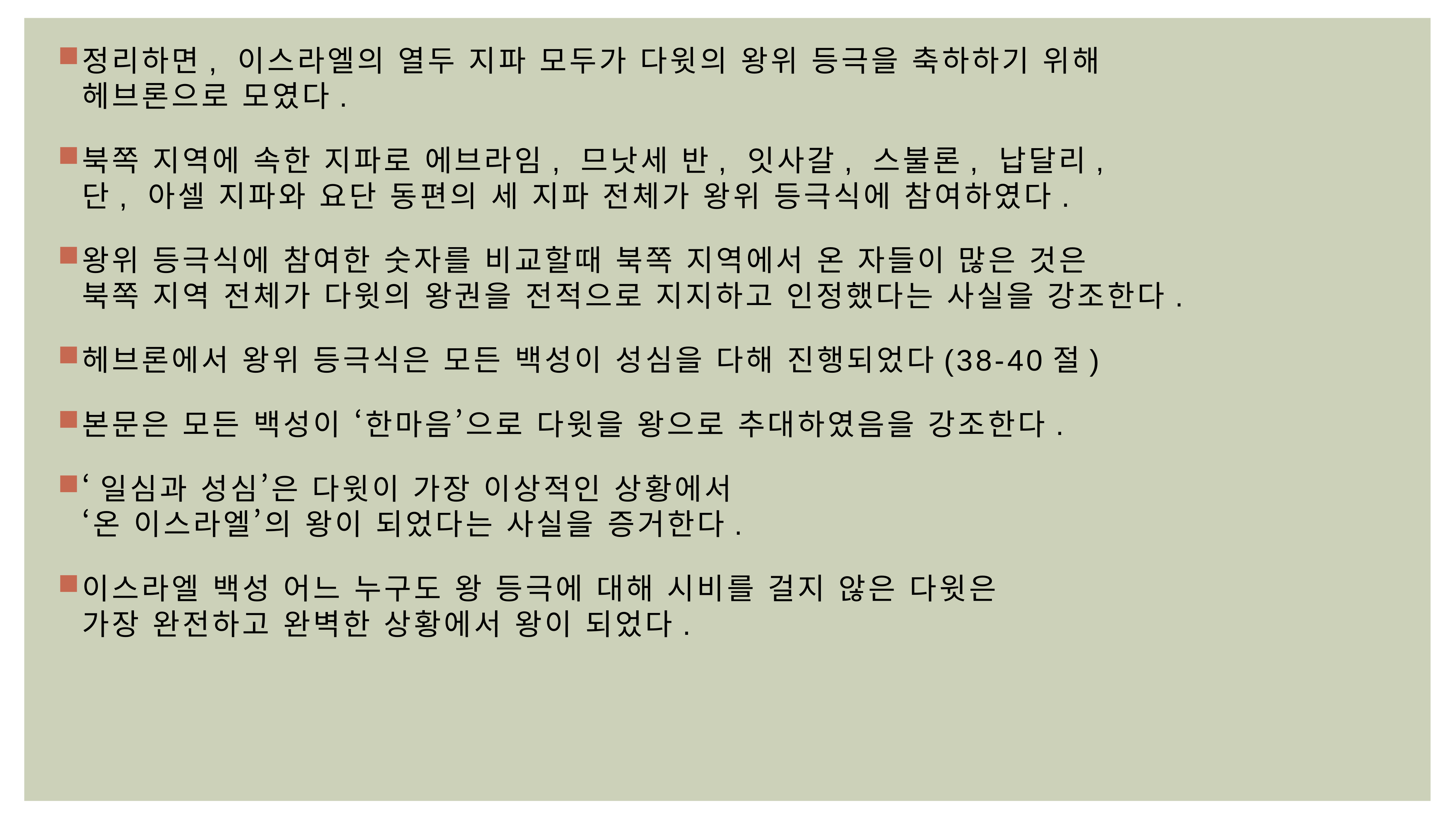

정리하면, 이스라엘의 열두 지파 모두가 다윗의 왕위 등극을 축하하기 위해
헤브론으로 모였다.
북쪽 지역에 속한 지파로 에브라임, 므낫세 반, 잇사갈, 스불론, 납달리,
단, 아셀 지파와 요단 동편의 세 지파 전체가 왕위 등극식에 참여하였다.
왕위 등극식에 참여한 숫자를 비교할때 북쪽 지역에서 온 자들이 많은 것은
북쪽 지역 전체가 다윗의 왕권을 전적으로 지지하고 인정했다는 사실을 강조한다.
헤브론에서 왕위 등극식은 모든 백성이 성심을 다해 진행되었다(38-40절)
본문은 모든 백성이 ‘한마음’으로 다윗을 왕으로 추대하였음을 강조한다.
‘일심과 성심’은 다윗이 가장 이상적인 상황에서
‘온 이스라엘’의 왕이 되었다는 사실을 증거한다.
이스라엘 백성 어느 누구도 왕 등극에 대해 시비를 걸지 않은 다윗은
가장 완전하고 완벽한 상황에서 왕이 되었다.